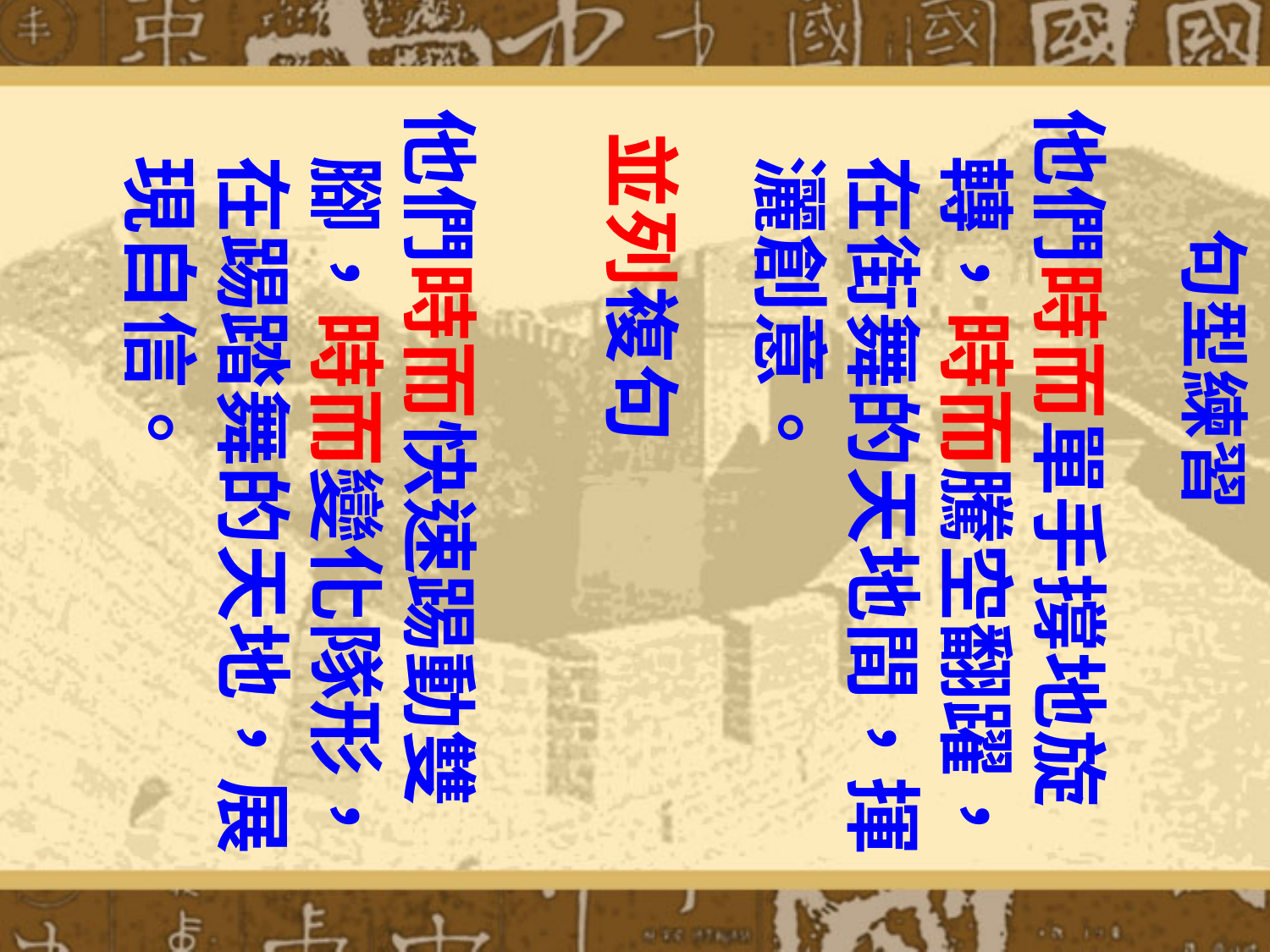

他們時而單手撐地旋轉，時而騰空翻躍，在街舞的天地間，揮灑創意。
他們時而快速踢動雙腳，時而變化隊形，在踢踏舞的天地，展現自信。
並列複句
句型練習